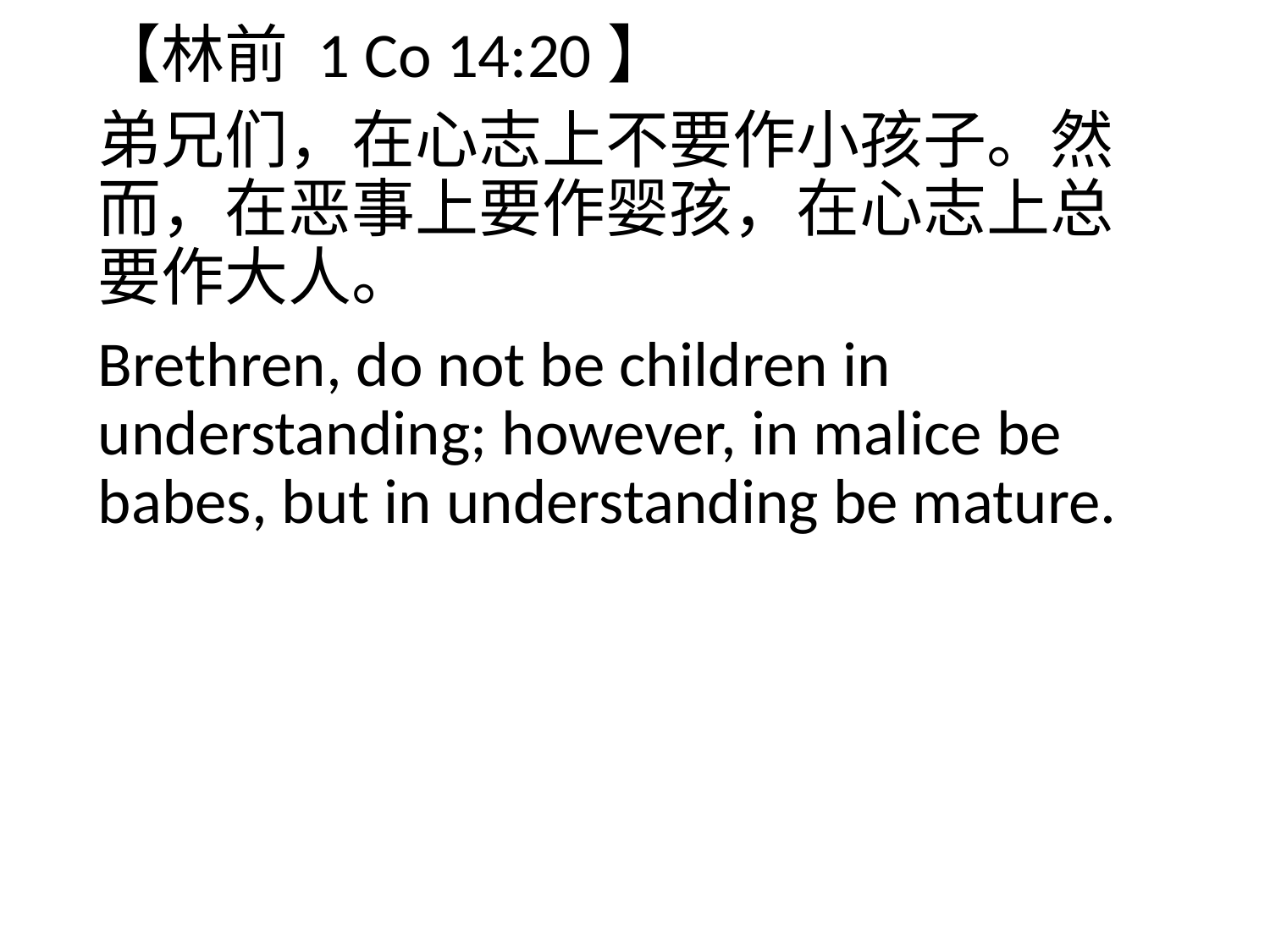

【林前 1 Co 14:20】
弟兄们，在心志上不要作小孩子。然而，在恶事上要作婴孩，在心志上总要作大人。
Brethren, do not be children in understanding; however, in malice be babes, but in understanding be mature.